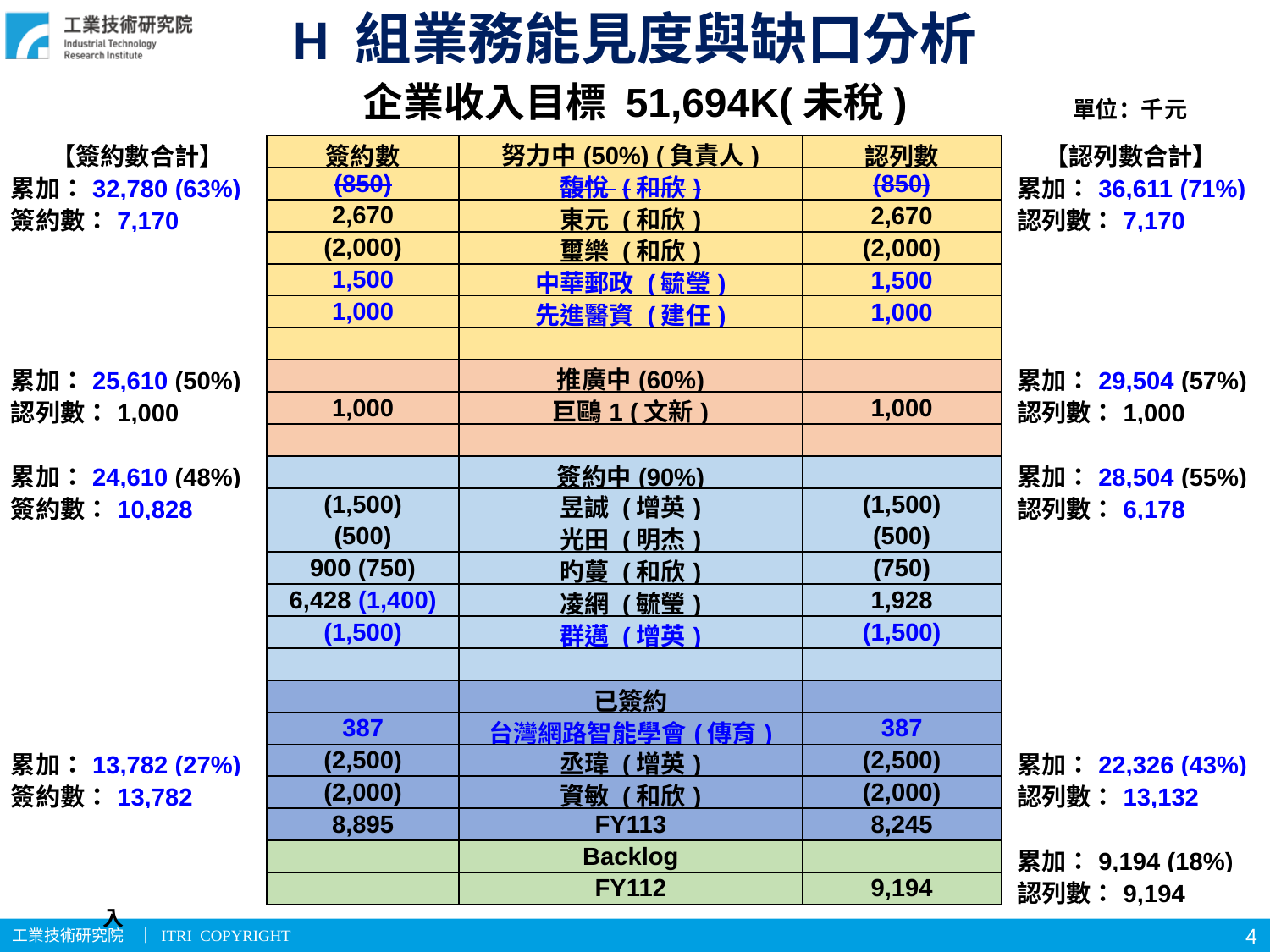

H 組業務能見度與缺口分析
企業收入目標 51,694K(未稅)
單位：千元
| 【簽約數合計】 | 簽約數 | 努力中(50%) (負責人) | 認列數 | 【認列數合計】 |
| --- | --- | --- | --- | --- |
| 累加：32,780 (63%) | (850) | 馥悅 (和欣) | (850) | 累加：36,611 (71%) |
| 簽約數：7,170 | 2,670 | 東元 (和欣) | 2,670 | 認列數：7,170 |
|  | (2,000) | 璽樂 (和欣) | (2,000) |  |
|  | 1,500 | 中華郵政 (毓瑩) | 1,500 |  |
|  | 1,000 | 先進醫資 (建任) | 1,000 |  |
|  |  |  |  |  |
| 累加：25,610 (50%) |  | 推廣中(60%) |  | 累加：29,504 (57%) |
| 認列數：1,000 | 1,000 | 巨鷗1 (文新) | 1,000 | 認列數：1,000 |
|  |  |  |  |  |
| 累加：24,610 (48%) |  | 簽約中(90%) |  | 累加：28,504 (55%) |
| 簽約數：10,828 | (1,500) | 昱誠 (增英) | (1,500) | 認列數：6,178 |
|  | (500) | 光田 (明杰) | (500) |  |
|  | 900 (750) | 旳蔓 (和欣) | (750) |  |
|  | 6,428 (1,400) | 凌網 (毓瑩) | 1,928 |  |
|  | (1,500) | 群邁 (增英) | (1,500) |  |
|  |  |  |  |  |
|  |  | 已簽約 |  |  |
|  | 387 | 台灣網路智能學會(傳育) | 387 |  |
| 累加：13,782 (27%) | (2,500) | 丞瑋 (增英) | (2,500) | 累加：22,326 (43%) |
| 簽約數：13,782 | (2,000) | 資敏 (和欣) | (2,000) | 認列數：13,132 |
|  | 8,895 | FY113 | 8,245 |  |
|  |  | Backlog |  | 累加：9,194 (18%) |
|  |  | FY112 | 9,194 | 認列數：9,194 |
(   )內數字為 IP 收入